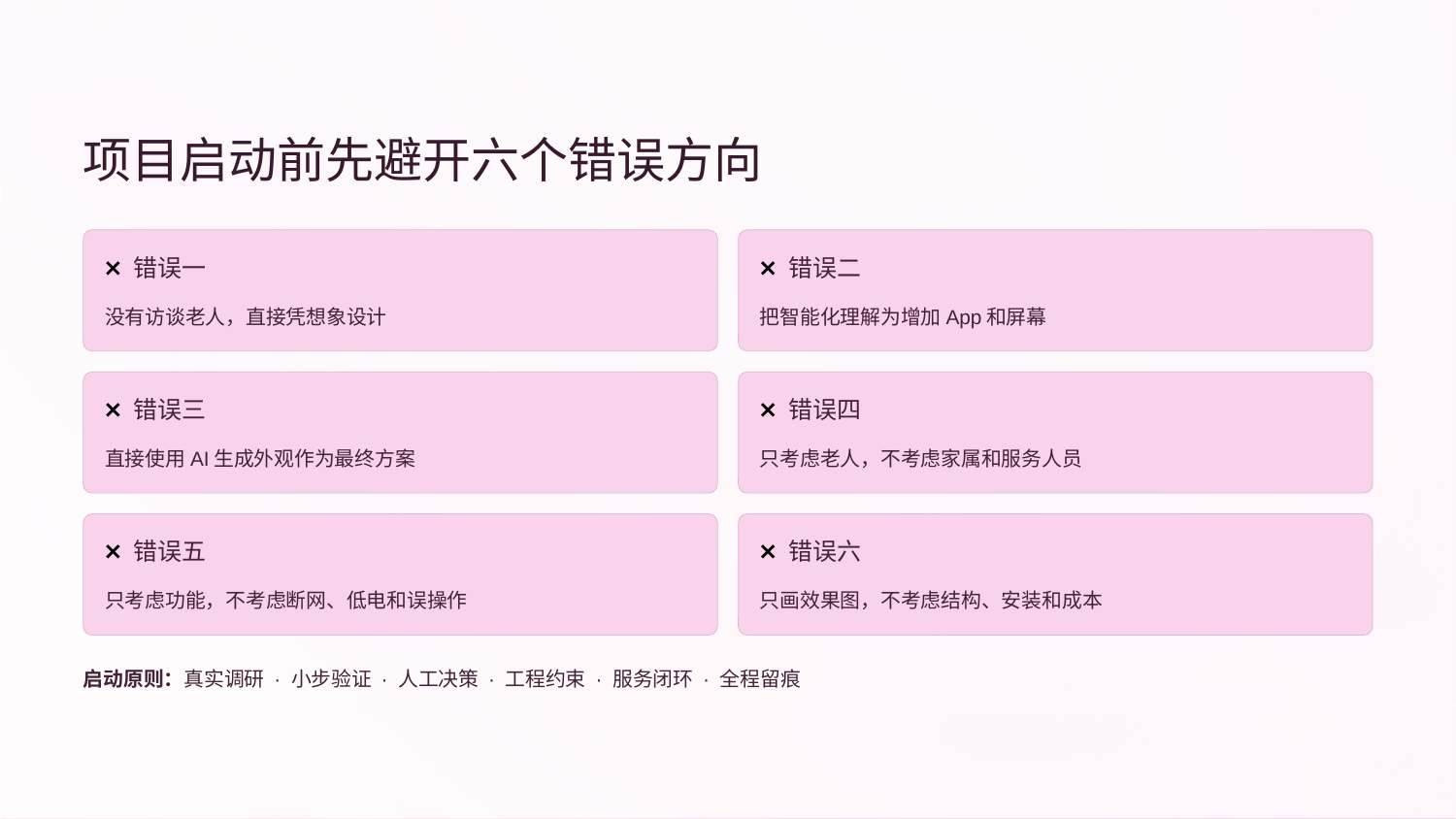

项目启动前先避开六个错误方向

❌ 错误一
❌ 错误二
没有访谈老人，直接凭想象设计
把智能化理解为增加App和屏幕

❌ 错误三
❌ 错误四
直接使用AI生成外观作为最终方案
只考虑老人，不考虑家属和服务人员

❌ 错误五
❌ 错误六
只考虑功能，不考虑断网、低电和误操作
只画效果图，不考虑结构、安装和成本
启动原则：真实调研 · 小步验证 · 人工决策 · 工程约束 · 服务闭环 · 全程留痕